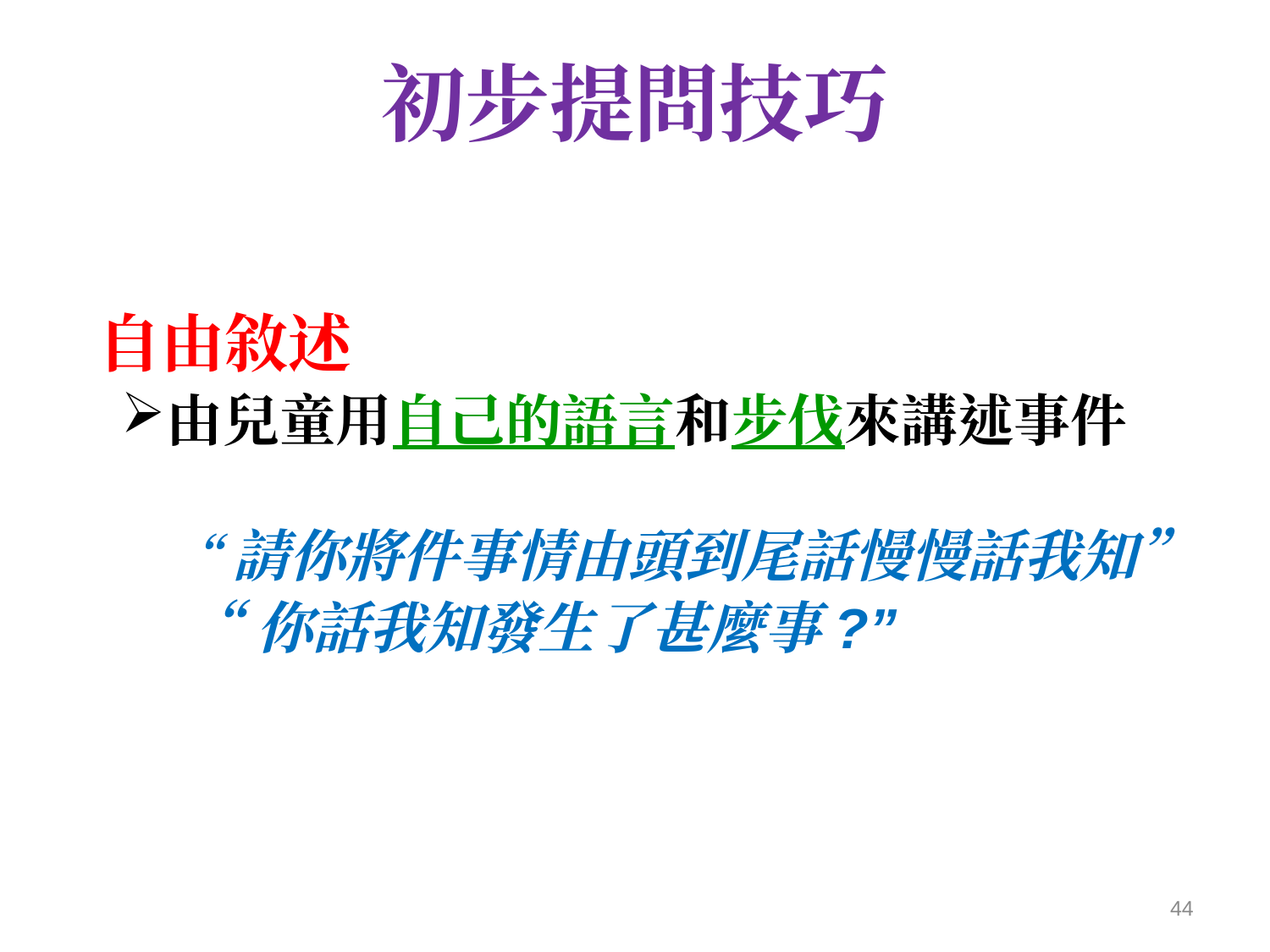

# 初步提問技巧
自由敘述
由兒童用自己的語言和步伐來講述事件

“請你將件事情由頭到尾話慢慢話我知”
 “你話我知發生了甚麼事?”

44